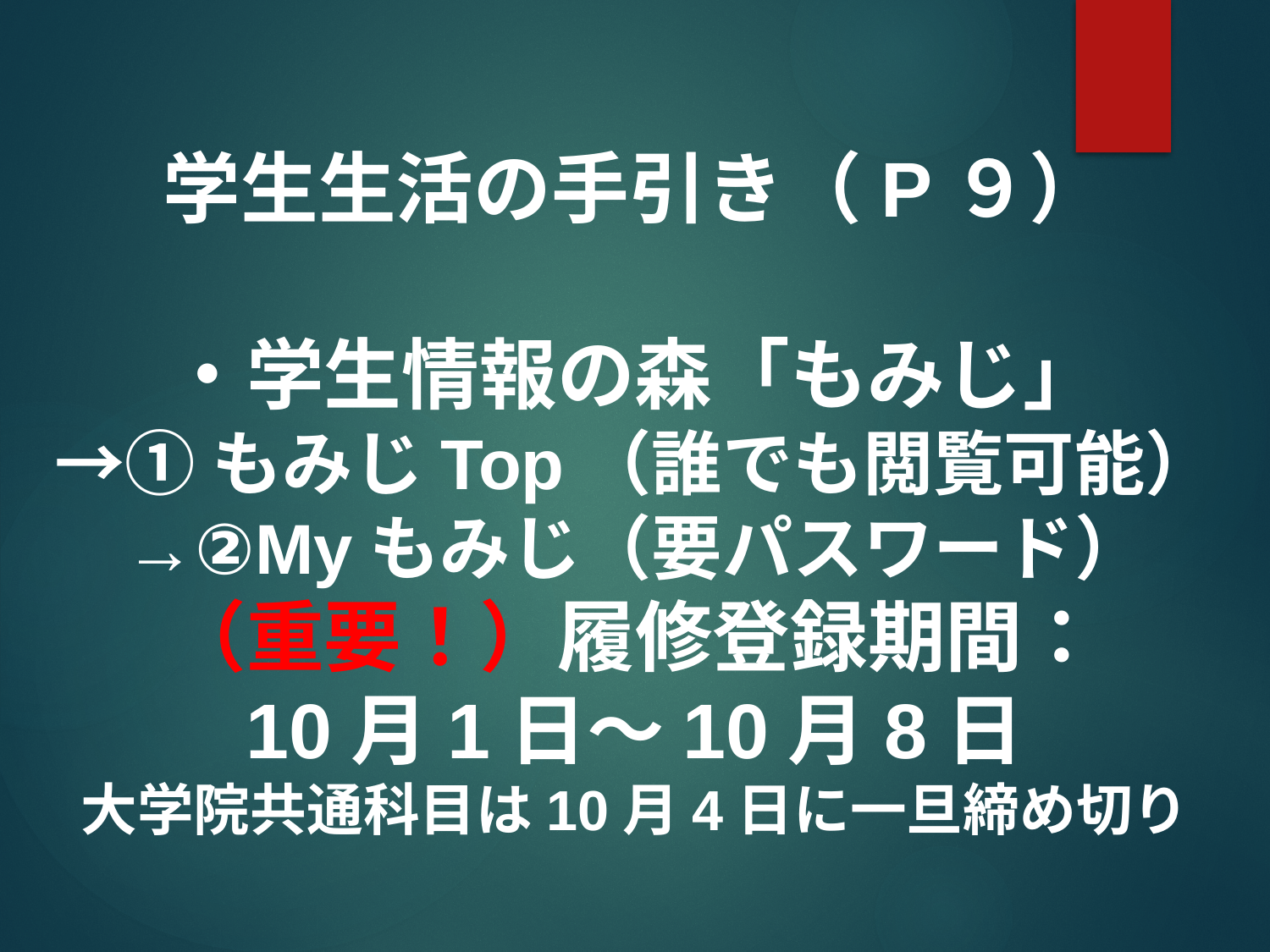

学生生活の手引き（P９）

・学生情報の森「もみじ」
→①もみじTop（誰でも閲覧可能）
→②Myもみじ（要パスワード）
（重要！）履修登録期間：
10月1日～10月8日
大学院共通科目は10月4日に一旦締め切り